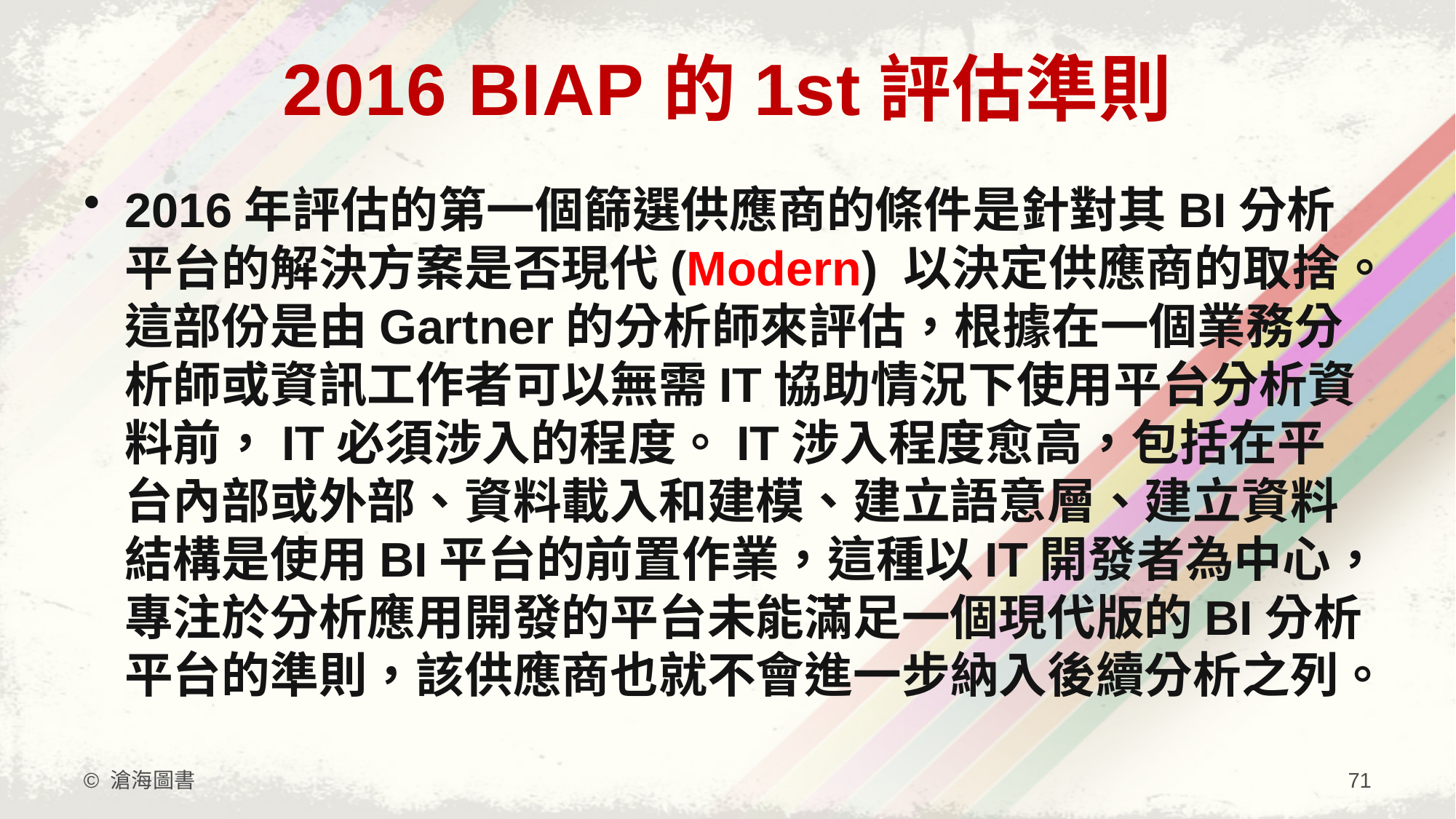

# 2016 BIAP的1st評估準則
2016年評估的第一個篩選供應商的條件是針對其BI分析平台的解決方案是否現代(Modern) 以決定供應商的取捨。這部份是由Gartner的分析師來評估，根據在一個業務分析師或資訊工作者可以無需IT協助情況下使用平台分析資料前，IT必須涉入的程度。IT涉入程度愈高，包括在平台內部或外部、資料載入和建模、建立語意層、建立資料結構是使用BI平台的前置作業，這種以IT開發者為中心，專注於分析應用開發的平台未能滿足一個現代版的BI分析平台的準則，該供應商也就不會進一步納入後續分析之列。
© 滄海圖書
71